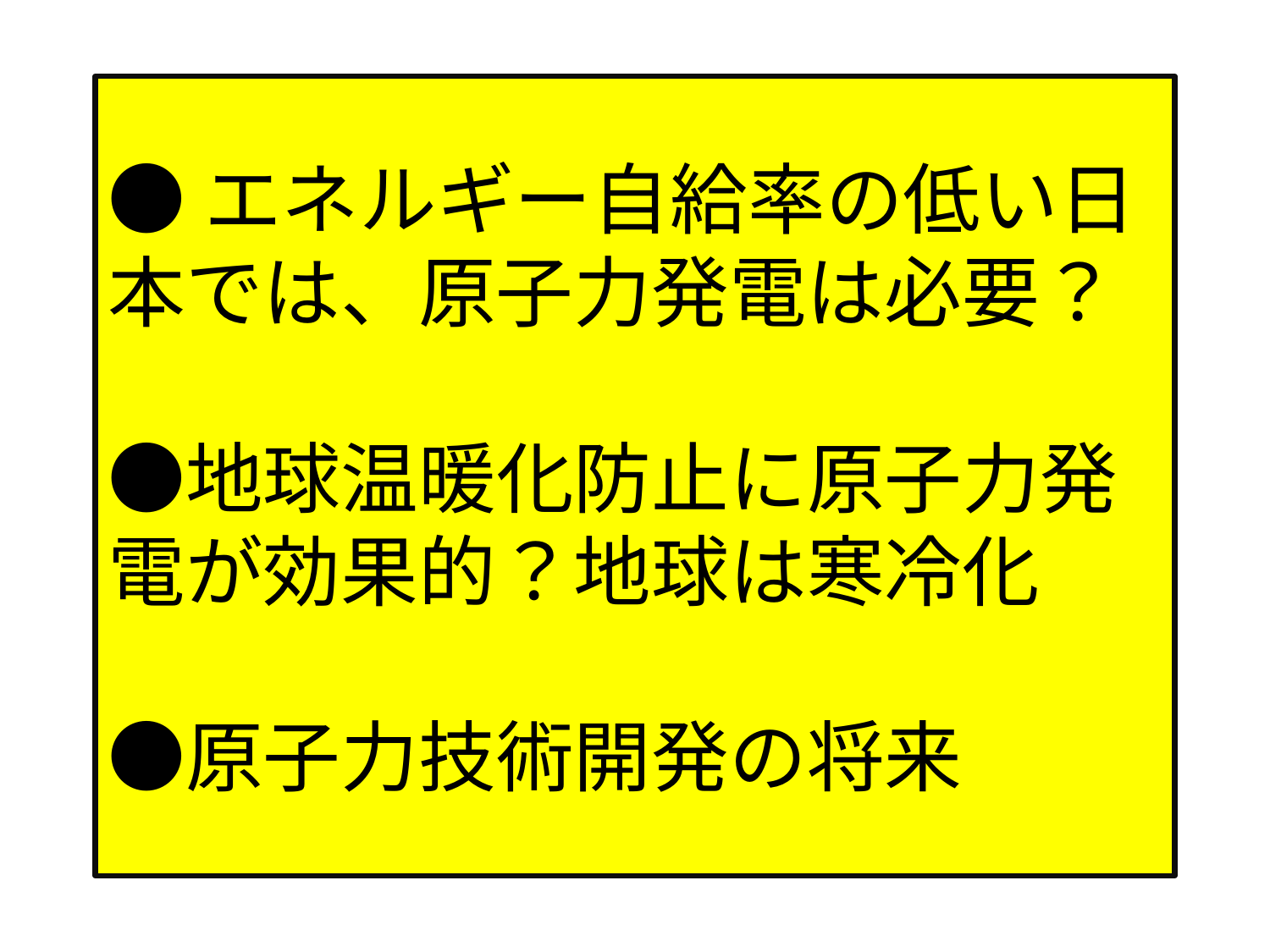

# ●エネルギー自給率の低い日本では、原子力発電は必要？ ●地球温暖化防止に原子力発電が効果的？地球は寒冷化 ●原子力技術開発の将来